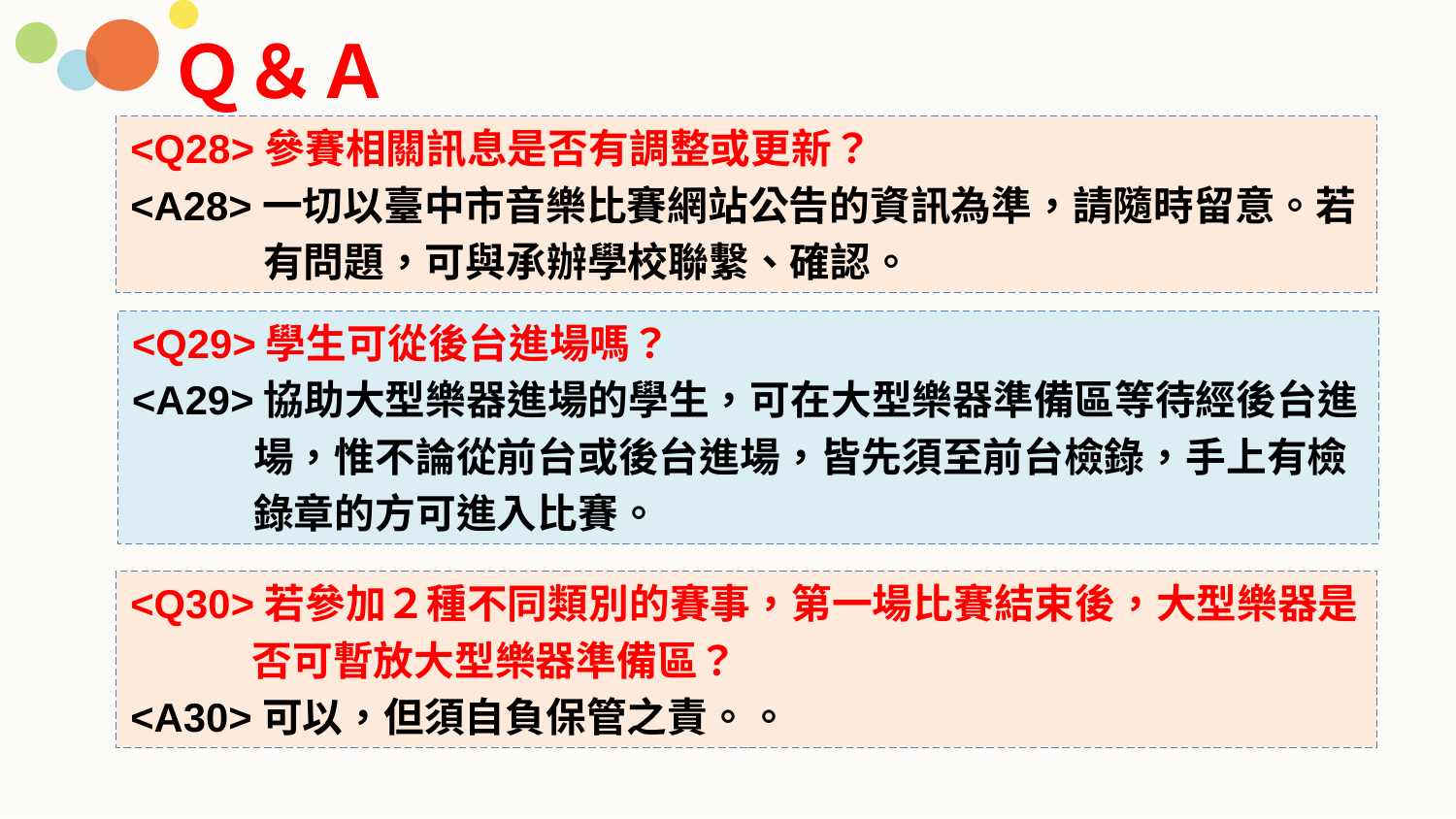

Ｑ＆Ａ

<Q28>參賽相關訊息是否有調整或更新？
<A28>一切以臺中市音樂比賽網站公告的資訊為準，請隨時留意。若
           有問題，可與承辦學校聯繫、確認。
<Q29>學生可從後台進場嗎？
<A29>協助大型樂器進場的學生，可在大型樂器準備區等待經後台進
　　　場，惟不論從前台或後台進場，皆先須至前台檢錄，手上有檢
　　　錄章的方可進入比賽。
<Q30>若參加２種不同類別的賽事，第一場比賽結束後，大型樂器是
　　　否可暫放大型樂器準備區？
<A30>可以，但須自負保管之責。。